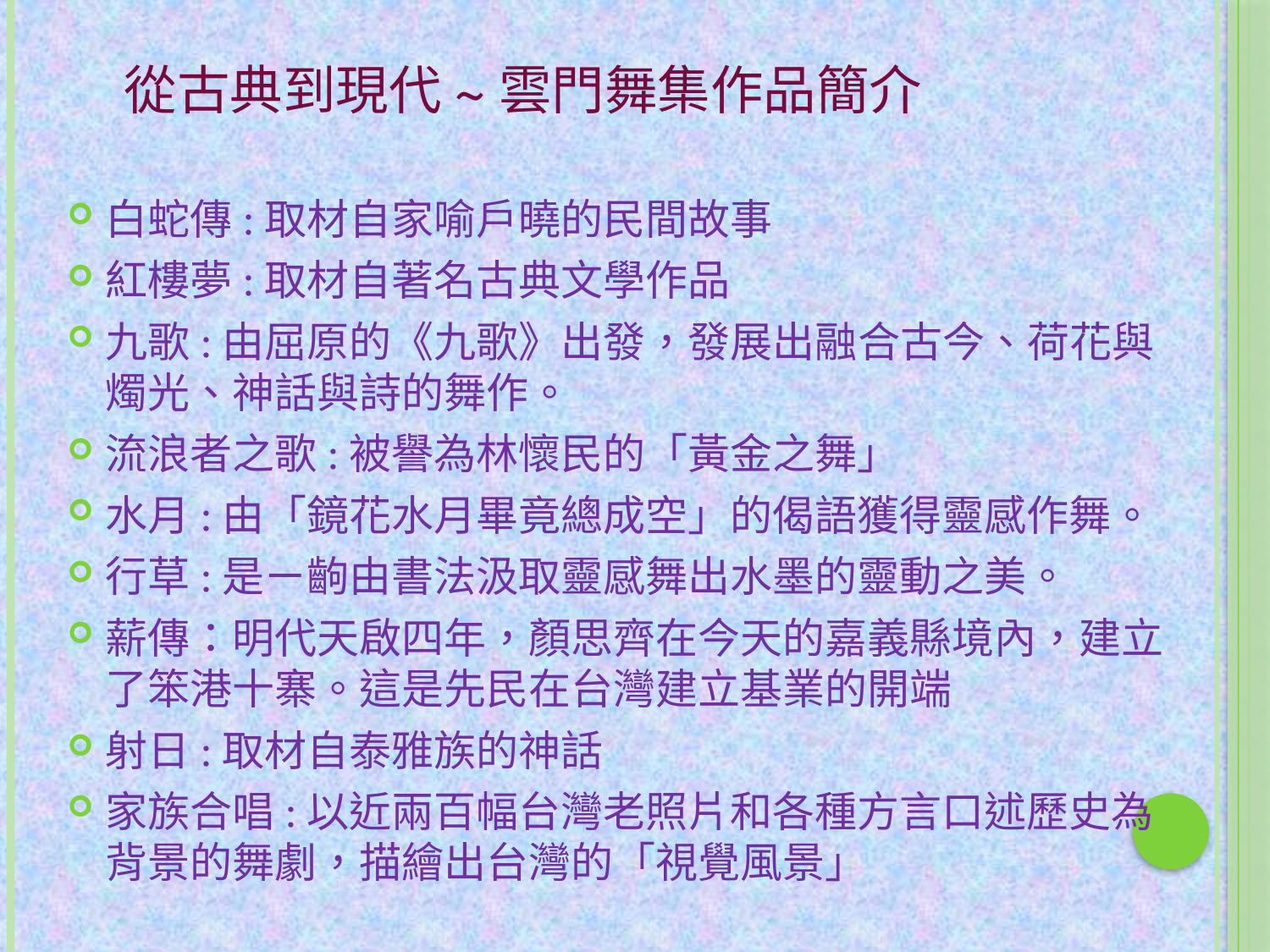

# 從古典到現代~雲門舞集作品簡介
白蛇傳:取材自家喻戶曉的民間故事
紅樓夢:取材自著名古典文學作品
九歌:由屈原的《九歌》出發，發展出融合古今、荷花與燭光、神話與詩的舞作。
流浪者之歌:被譽為林懷民的「黃金之舞」
水月:由「鏡花水月畢竟總成空」的偈語獲得靈感作舞。
行草:是ㄧ齣由書法汲取靈感舞出水墨的靈動之美。
薪傳：明代天啟四年，顏思齊在今天的嘉義縣境內，建立了笨港十寨。這是先民在台灣建立基業的開端
射日:取材自泰雅族的神話
家族合唱:以近兩百幅台灣老照片和各種方言口述歷史為背景的舞劇，描繪出台灣的「視覺風景」